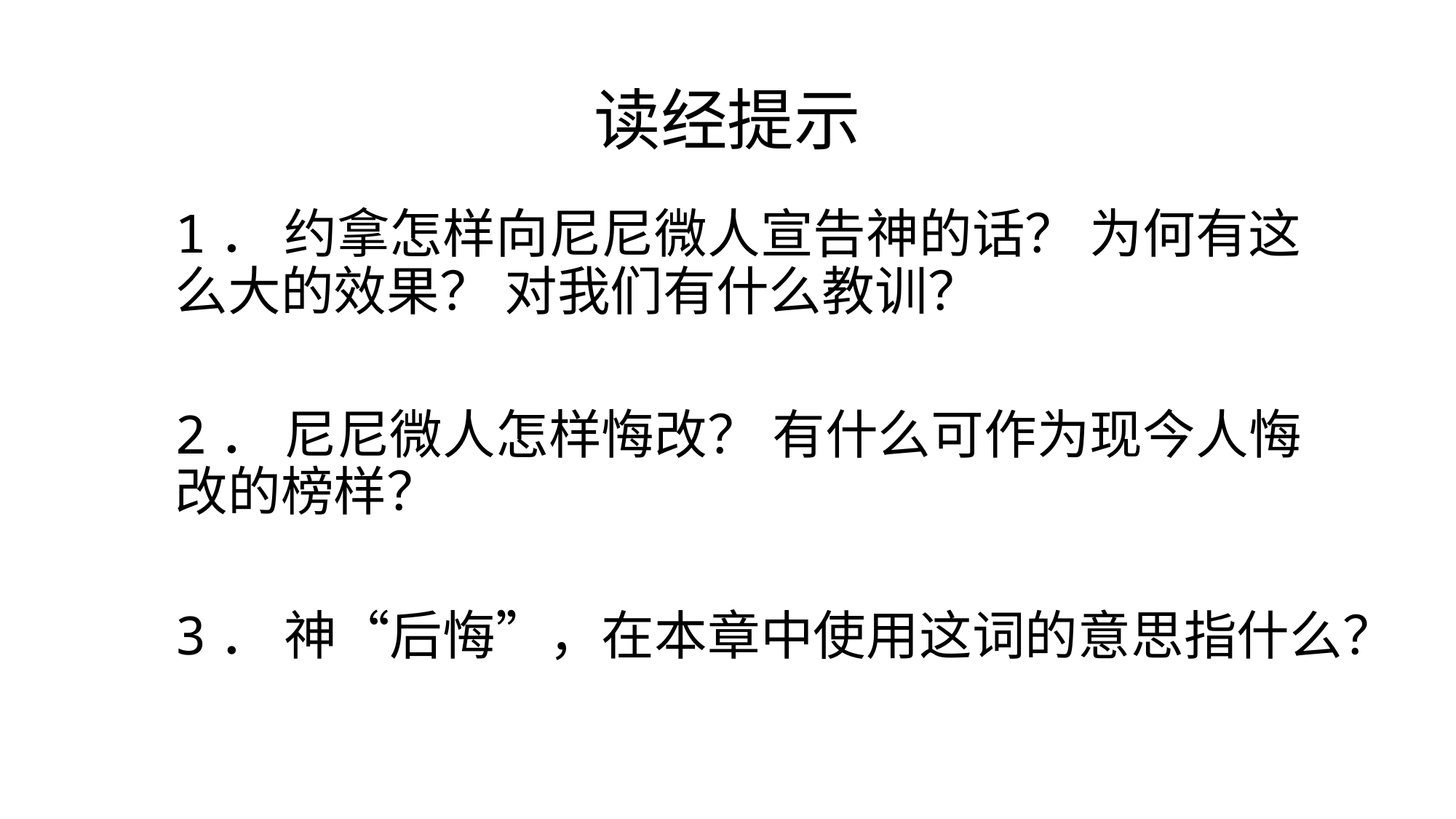

# 读经提示
1． 约拿怎样向尼尼微人宣告神的话？ 为何有这么大的效果？ 对我们有什么教训？

2． 尼尼微人怎样悔改？ 有什么可作为现今人悔改的榜样？

3． 神“后悔”，在本章中使用这词的意思指什么？